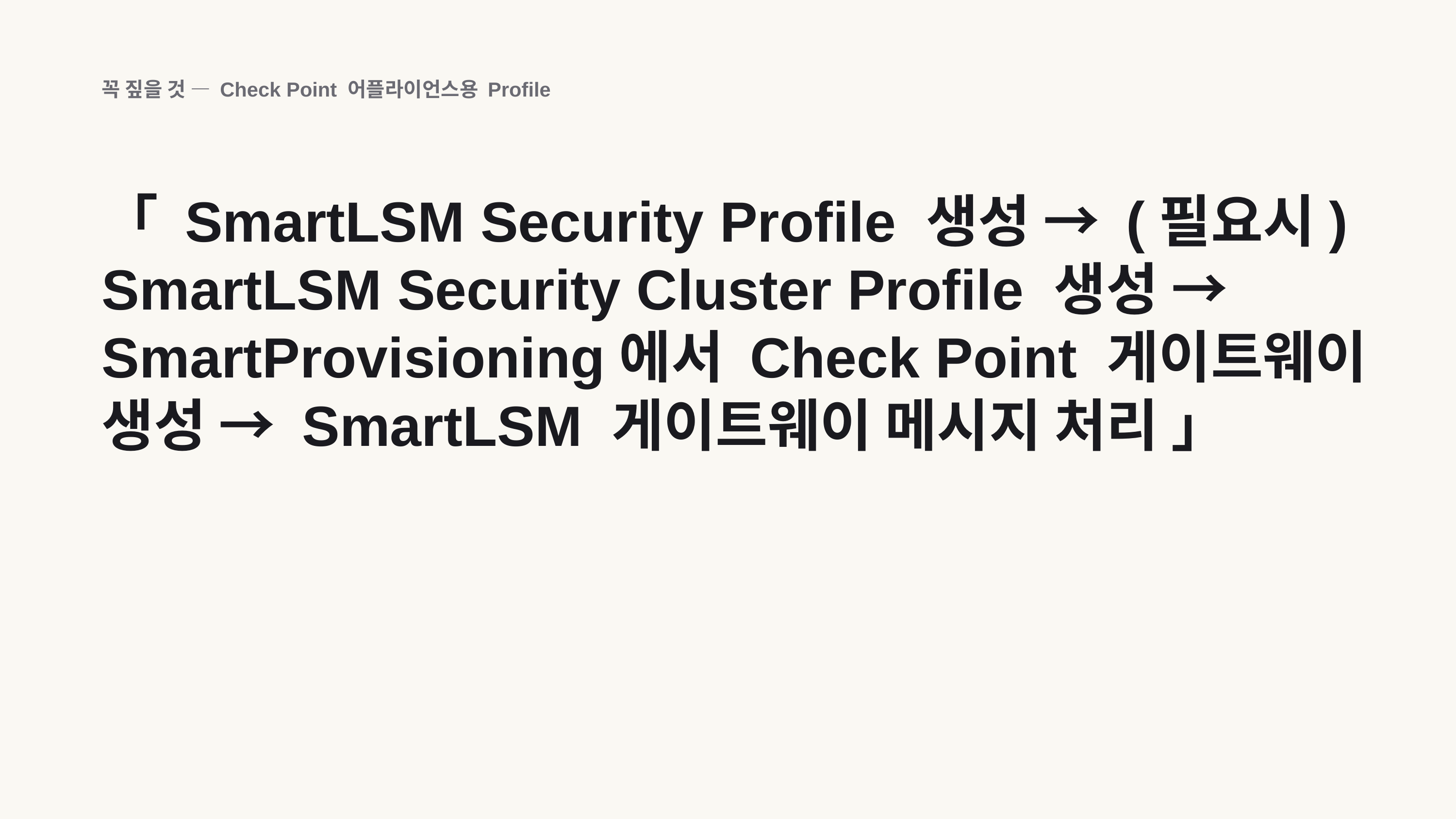

꼭 짚을 것 — Check Point 어플라이언스용 Profile
「 SmartLSM Security Profile 생성 → (필요시) SmartLSM Security Cluster Profile 생성 → SmartProvisioning에서 Check Point 게이트웨이 생성 → SmartLSM 게이트웨이 메시지 처리 」